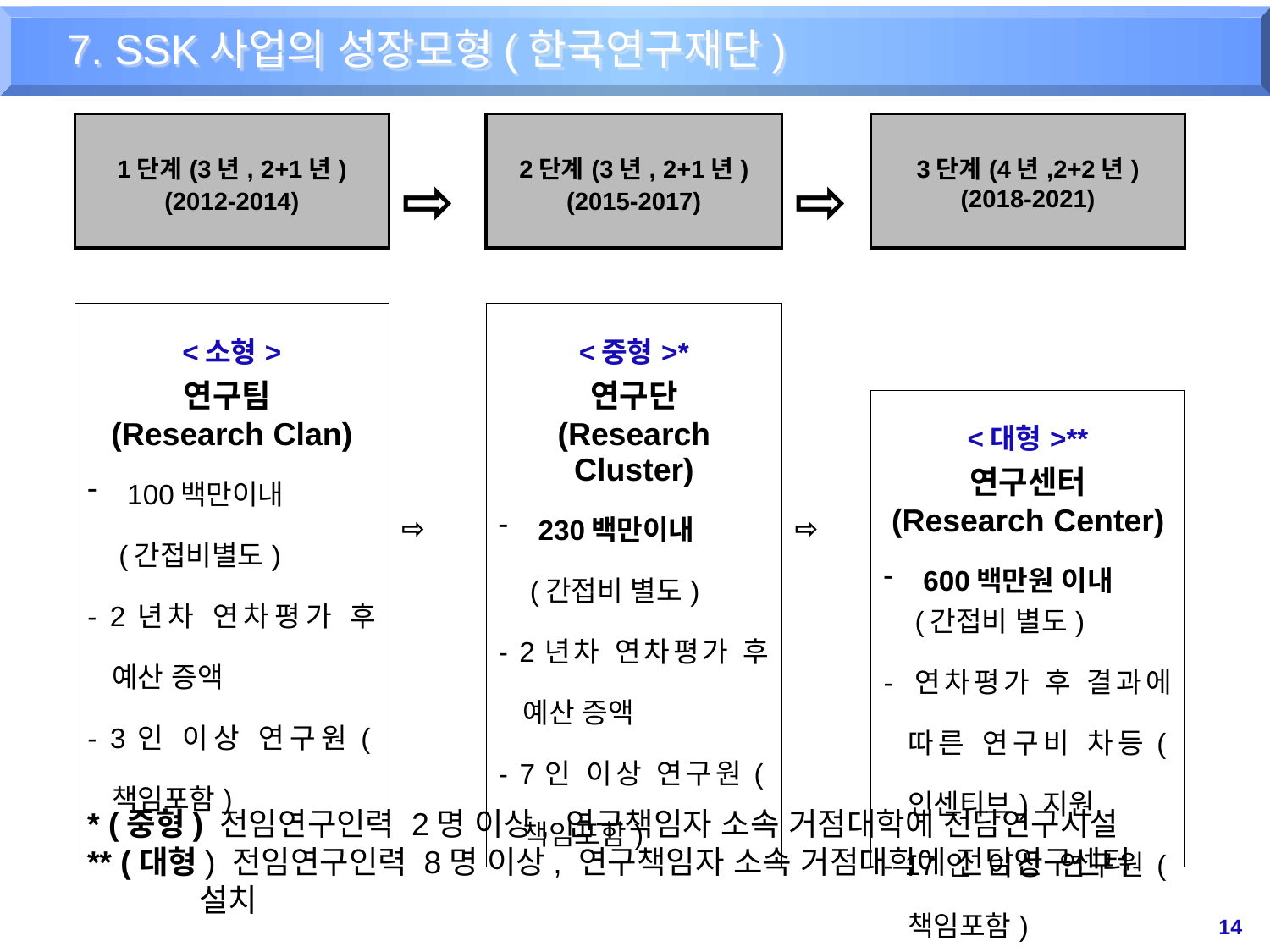

7. SSK사업의 성장모형(한국연구재단)
| 1단계(3년, 2+1년) (2012-2014) | ⇨ |  | 2단계(3년, 2+1년) (2015-2017) | ⇨ |  | 3단계(4년,2+2년) (2018-2021) |
| --- | --- | --- | --- | --- | --- | --- |
|  |  |  |  |  |  |  |
| <소형> 연구팀 (Research Clan) 100백만이내 (간접비별도) - 2년차 연차평가 후 예산 증액 - 3인 이상 연구원(책임포함) |  |  | <중형>\* 연구단 (Research Cluster) 230백만이내 (간접비 별도) - 2년차 연차평가 후 예산 증액 - 7인 이상 연구원(책임포함) |  |  |  |
|  |  |  |  |  |  | <대형>\*\* 연구센터 (Research Center) 600백만원 이내 (간접비 별도) - 연차평가 후 결과에 따른 연구비 차등(인센티브) 지원 - 17인 이상 연구원(책임포함) |
|  |  |  |  |  |  |  |
|  | ⇨ |  |  | ⇨ |  |  |
* (중형) 전임연구인력 2명 이상, 연구책임자 소속 거점대학에 전담연구시설
** (대형) 전임연구인력 8명 이상, 연구책임자 소속 거점대학에 전담연구센터 설치
14